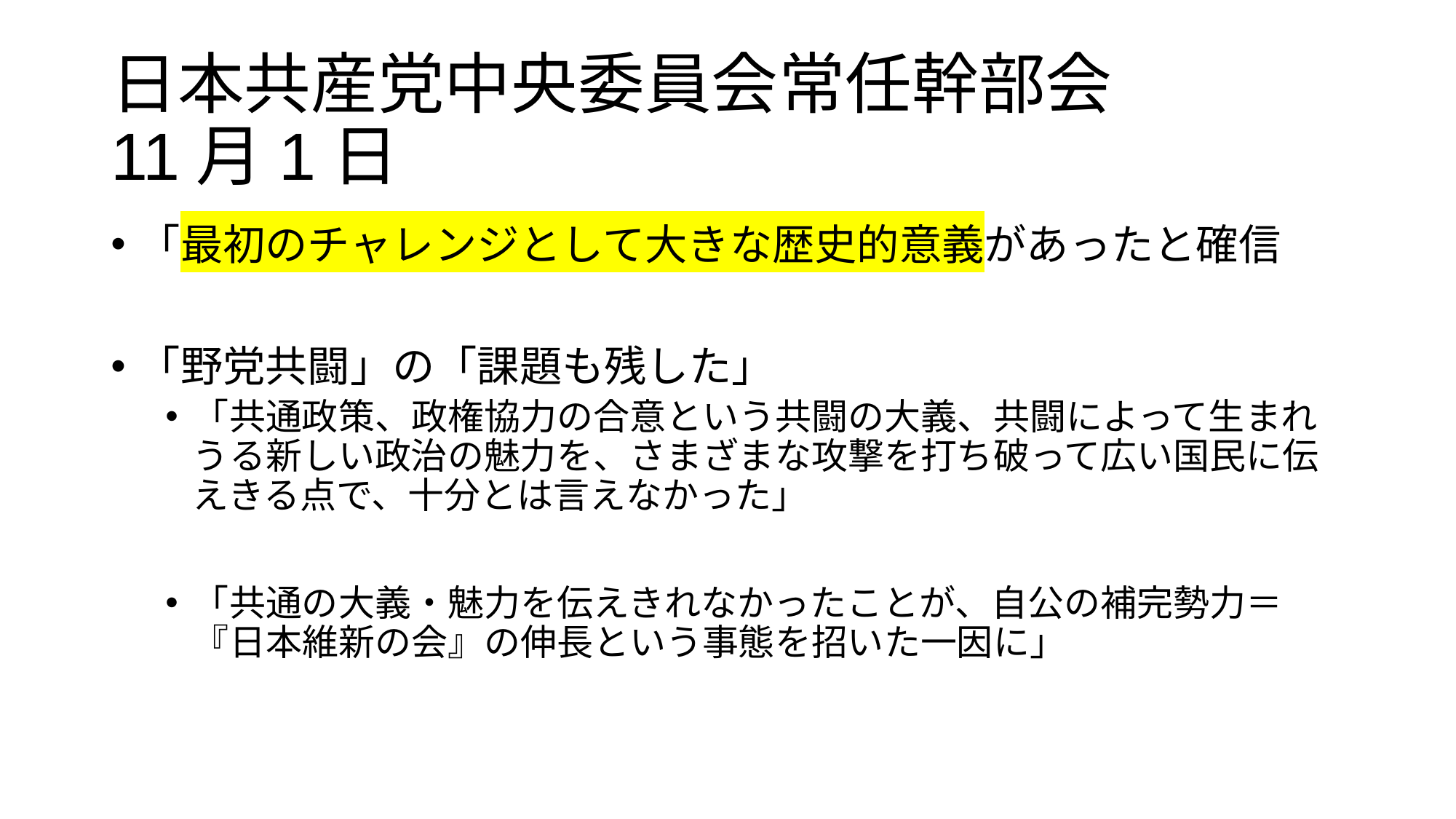

# 日本共産党中央委員会常任幹部会 11月1日
「最初のチャレンジとして大きな歴史的意義があったと確信

「野党共闘」の「課題も残した」
「共通政策、政権協力の合意という共闘の大義、共闘によって生まれうる新しい政治の魅力を、さまざまな攻撃を打ち破って広い国民に伝えきる点で、十分とは言えなかった」

「共通の大義・魅力を伝えきれなかったことが、自公の補完勢力＝『日本維新の会』の伸長という事態を招いた一因に」